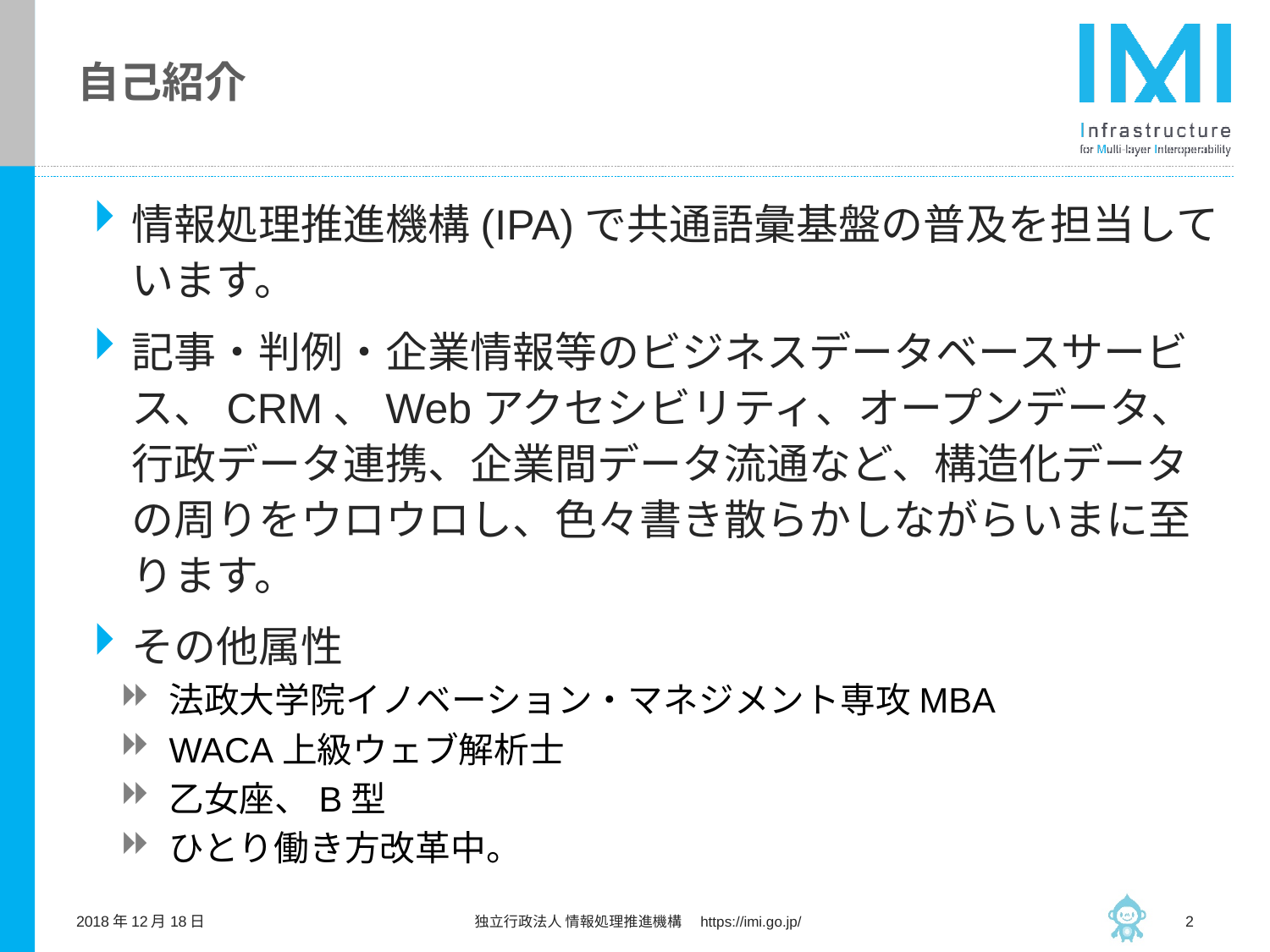

# 自己紹介
情報処理推進機構(IPA)で共通語彙基盤の普及を担当しています。
記事・判例・企業情報等のビジネスデータベースサービス、CRM、Webアクセシビリティ、オープンデータ、行政データ連携、企業間データ流通など、構造化データの周りをウロウロし、色々書き散らかしながらいまに至ります。
その他属性
法政大学院イノベーション・マネジメント専攻MBA
WACA上級ウェブ解析士
乙女座、B型
ひとり働き方改革中。
2018年12月18日
 独立行政法人 情報処理推進機構　https://imi.go.jp/
2